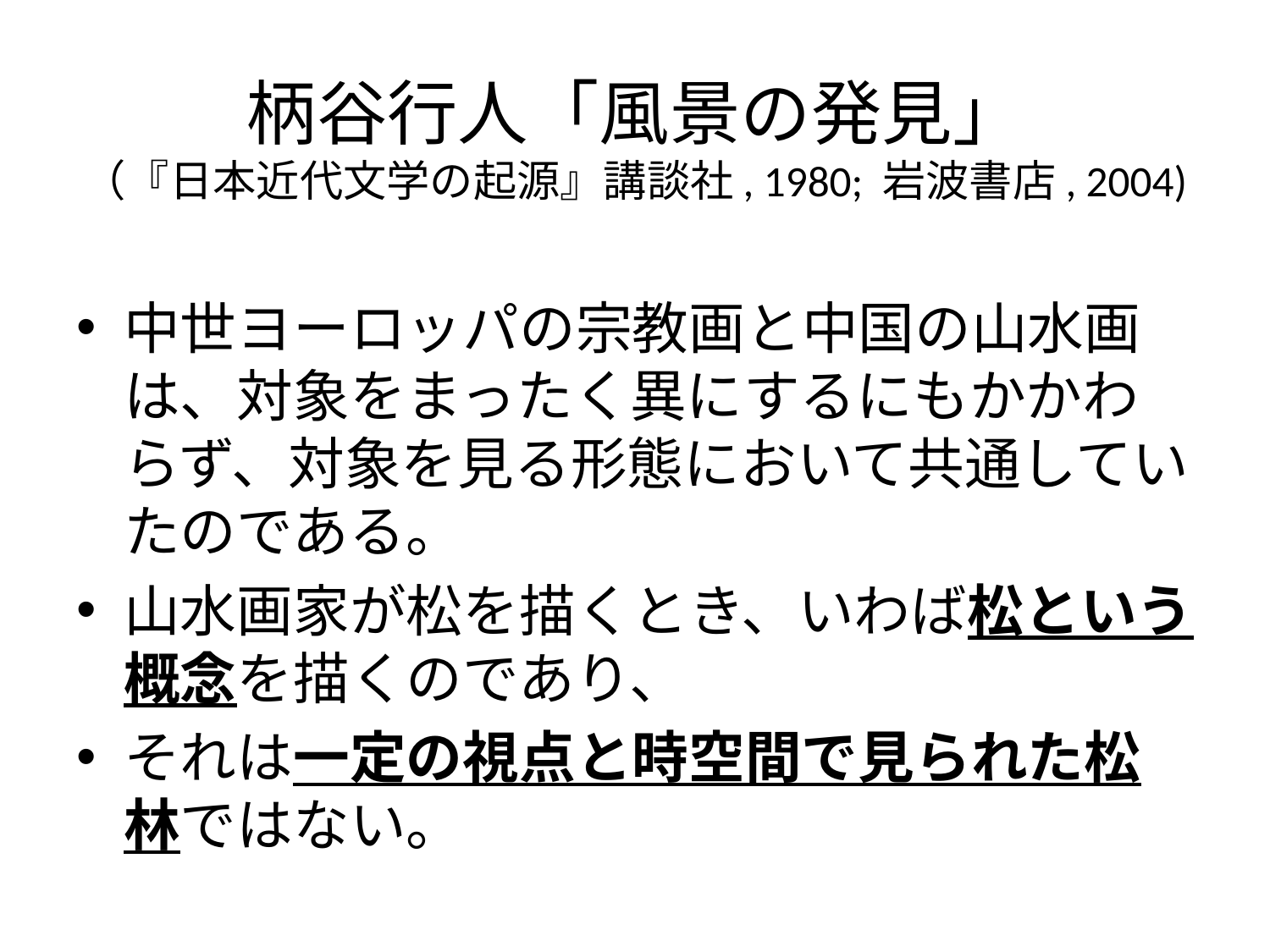

# 柄谷行人「風景の発見」 （『日本近代文学の起源』講談社, 1980; 岩波書店, 2004)
中世ヨーロッパの宗教画と中国の山水画は、対象をまったく異にするにもかかわらず、対象を見る形態において共通していたのである。
山水画家が松を描くとき、いわば松という概念を描くのであり、
それは一定の視点と時空間で見られた松林ではない。